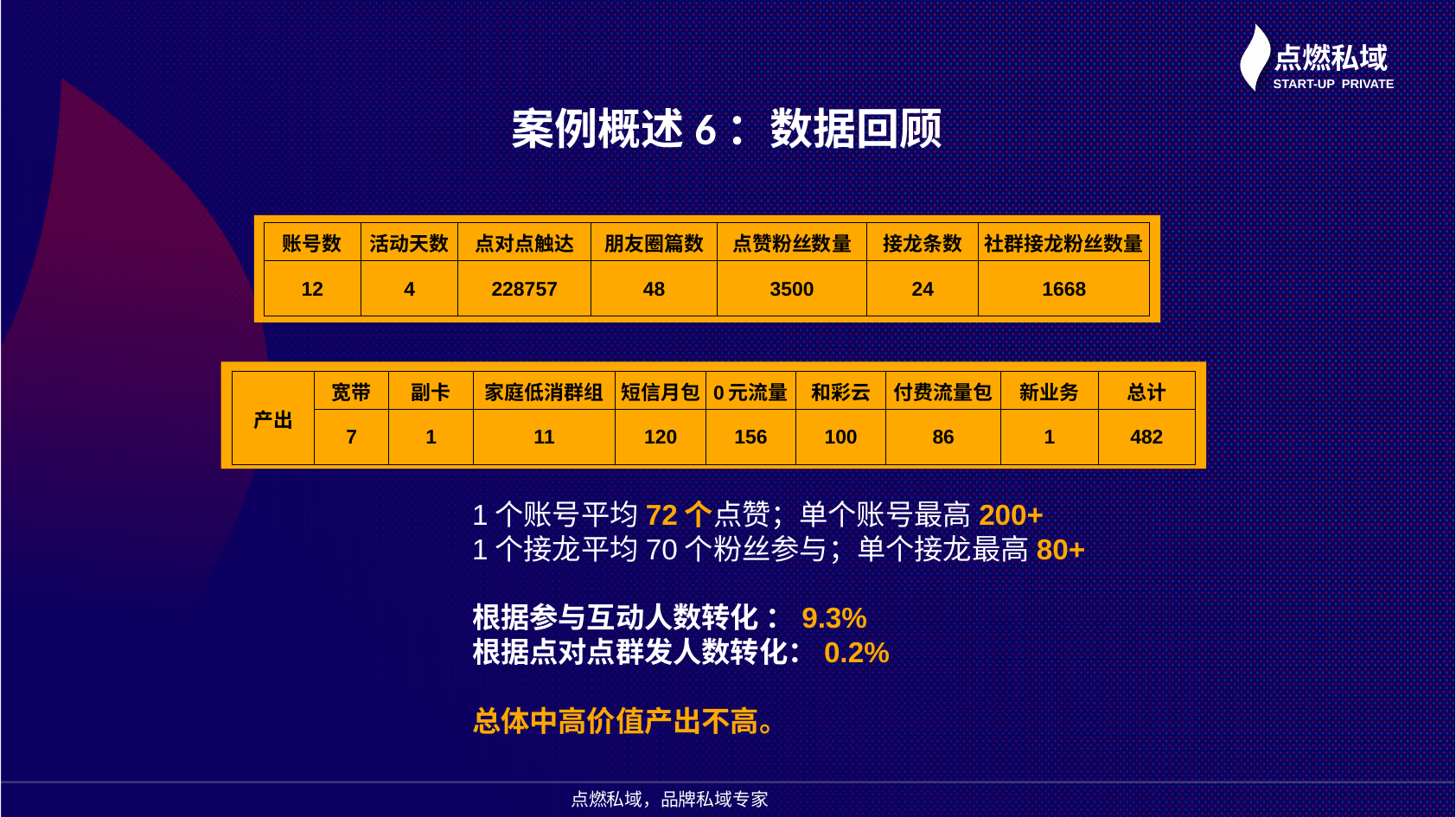

案例概述6：数据回顾

| 账号数 | 活动天数 | 点对点触达 | 朋友圈篇数 | 点赞粉丝数量 | 接龙条数 | 社群接龙粉丝数量 |
| --- | --- | --- | --- | --- | --- | --- |
| 12 | 4 | 228757 | 48 | 3500 | 24 | 1668 |

| 产出 | 宽带 | 副卡 | 家庭低消群组 | 短信月包 | 0元流量 | 和彩云 | 付费流量包 | 新业务 | 总计 |
| --- | --- | --- | --- | --- | --- | --- | --- | --- | --- |
|  | 7 | 1 | 11 | 120 | 156 | 100 | 86 | 1 | 482 |
1个账号平均72个点赞；单个账号最高200+
1个接龙平均70个粉丝参与；单个接龙最高80+

根据参与互动人数转化 ：9.3%
根据点对点群发人数转化：0.2%

总体中高价值产出不高。
点燃私域，品牌私域专家